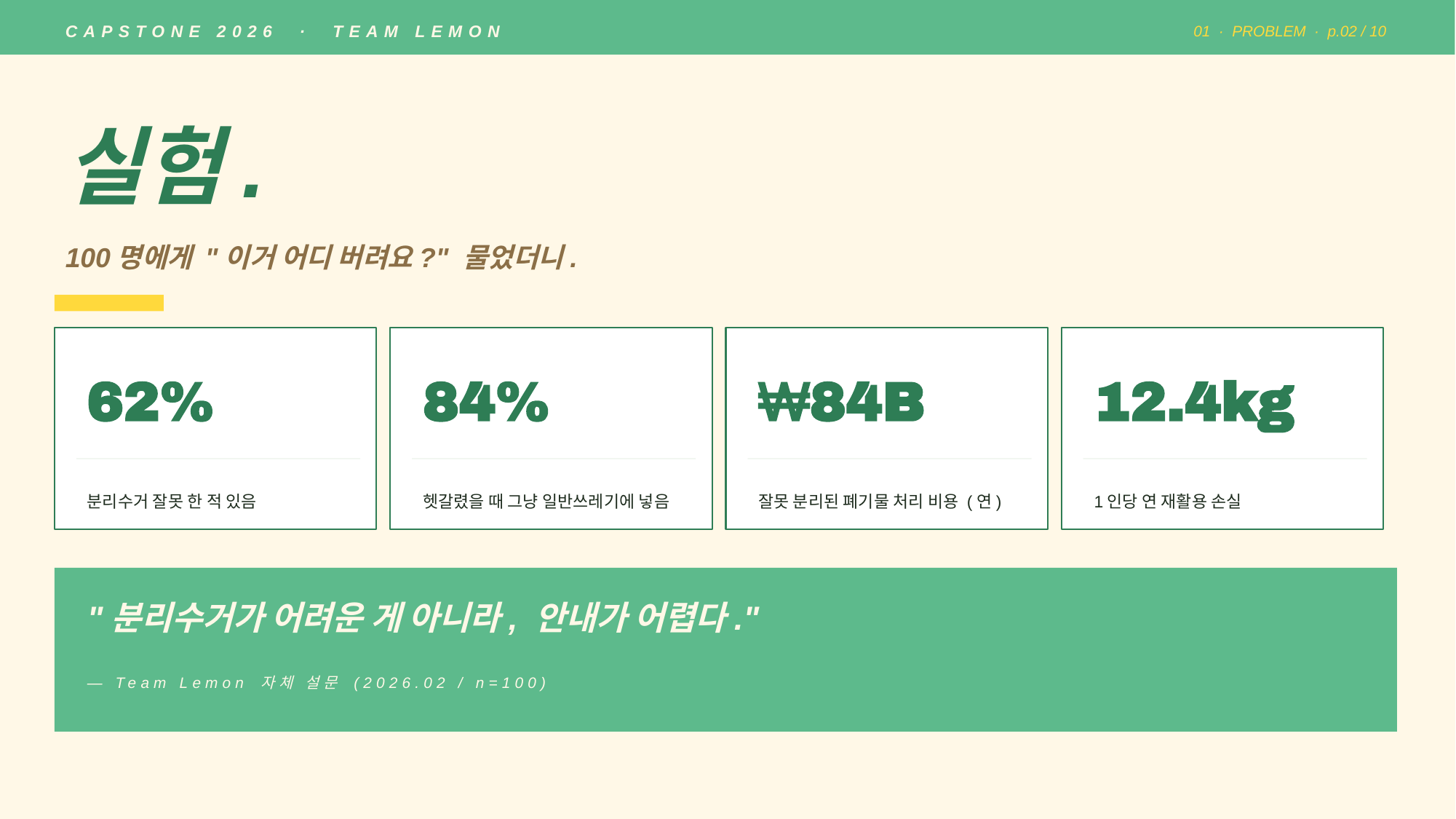

CAPSTONE 2026  ·  TEAM LEMON
01  ·  PROBLEM  ·  p.02 / 10
실험.
100명에게 "이거 어디 버려요?" 물었더니.

62%
84%
₩84B
12.4kg

분리수거 잘못 한 적 있음
헷갈렸을 때 그냥 일반쓰레기에 넣음
잘못 분리된 폐기물 처리 비용 (연)
1인당 연 재활용 손실

"분리수거가 어려운 게 아니라, 안내가 어렵다."
— Team Lemon 자체 설문 (2026.02 / n=100)